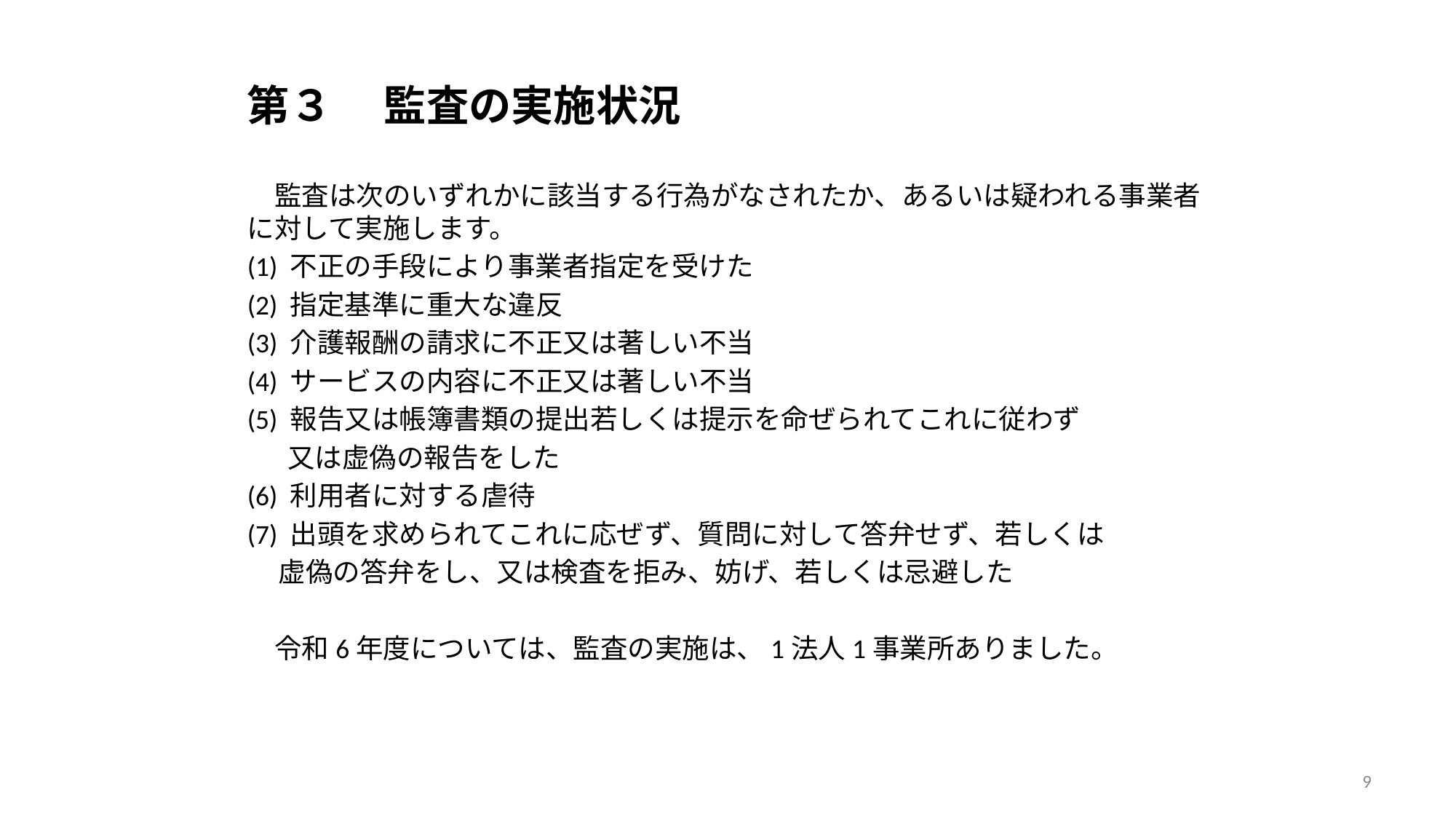

# 第３ 　監査の実施状況

　監査は次のいずれかに該当する行為がなされたか、あるいは疑われる事業者に対して実施します。
(1) 不正の手段により事業者指定を受けた
(2) 指定基準に重大な違反
(3) 介護報酬の請求に不正又は著しい不当
(4) サービスの内容に不正又は著しい不当
(5) 報告又は帳簿書類の提出若しくは提示を命ぜられてこれに従わず
 　又は虚偽の報告をした
(6) 利用者に対する虐待
(7) 出頭を求められてこれに応ぜず、質問に対して答弁せず、若しくは
    虚偽の答弁をし、又は検査を拒み、妨げ、若しくは忌避した

　令和6年度については、監査の実施は、1法人1事業所ありました。

9